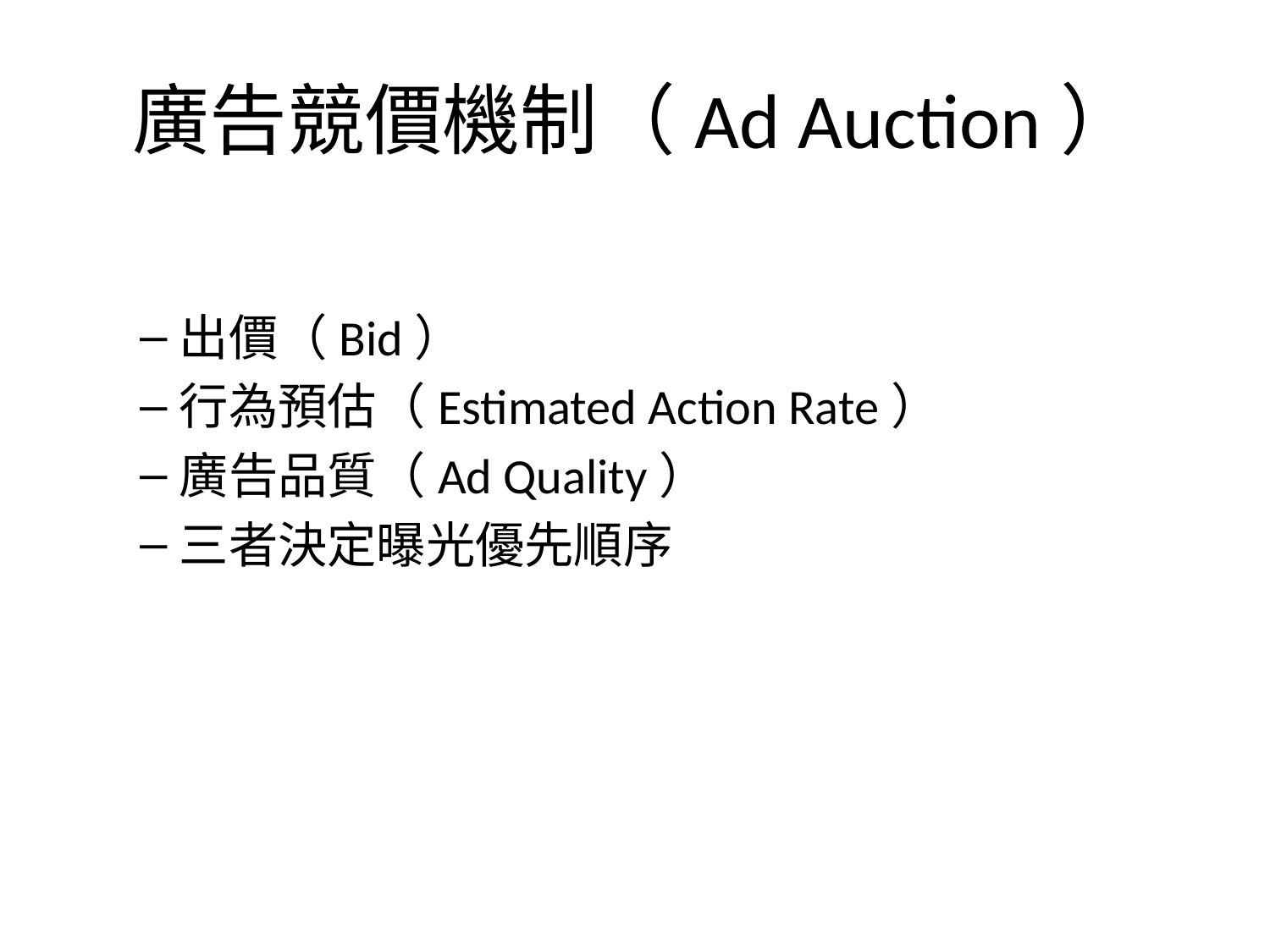

# 廣告競價機制（Ad Auction）

出價（Bid）
行為預估（Estimated Action Rate）
廣告品質（Ad Quality）
三者決定曝光優先順序